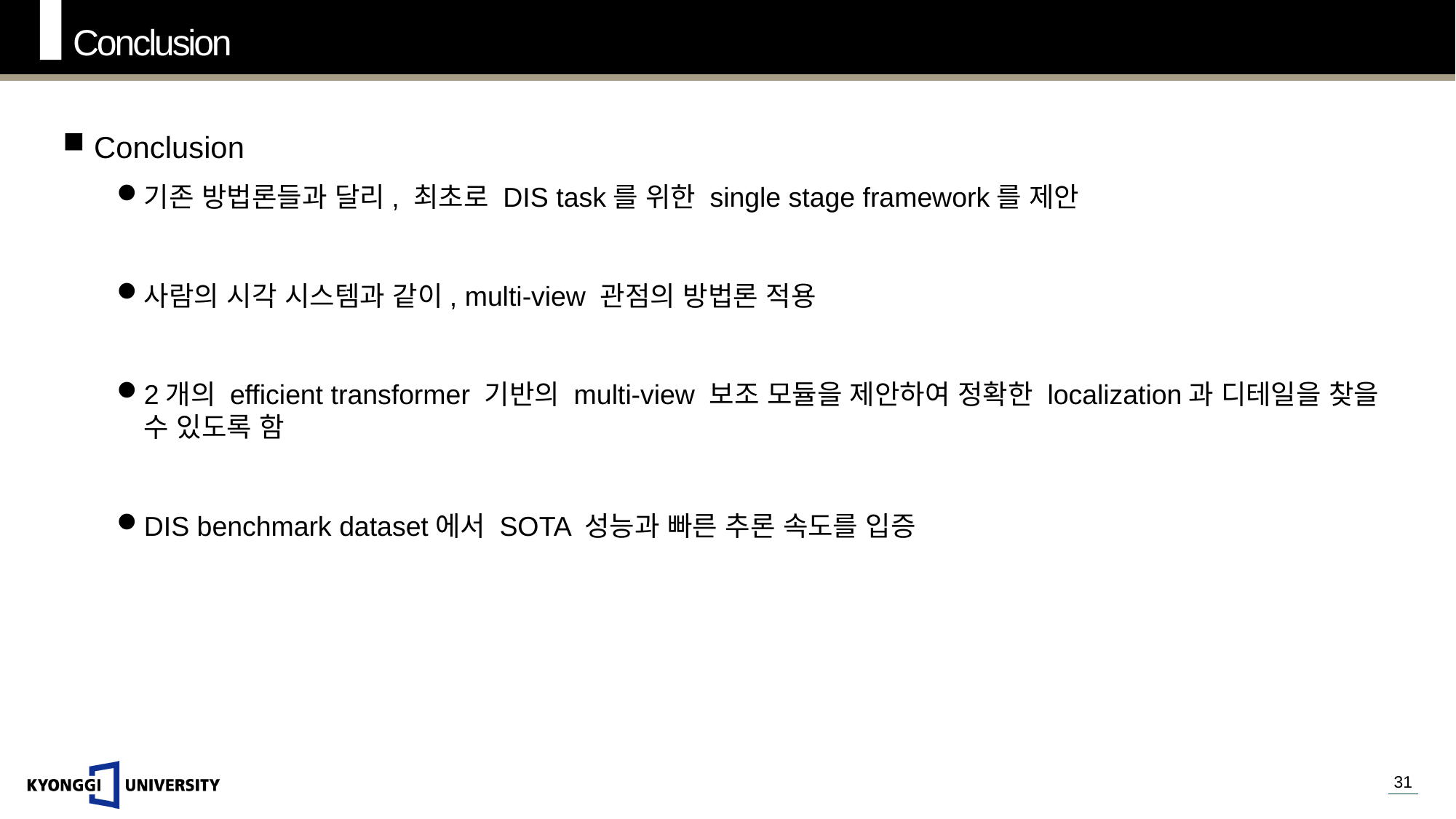

Conclusion
Conclusion
기존 방법론들과 달리, 최초로 DIS task를 위한 single stage framework를 제안

사람의 시각 시스템과 같이, multi-view 관점의 방법론 적용

2개의 efficient transformer 기반의 multi-view 보조 모듈을 제안하여 정확한 localization과 디테일을 찾을 수 있도록 함

DIS benchmark dataset에서 SOTA 성능과 빠른 추론 속도를 입증